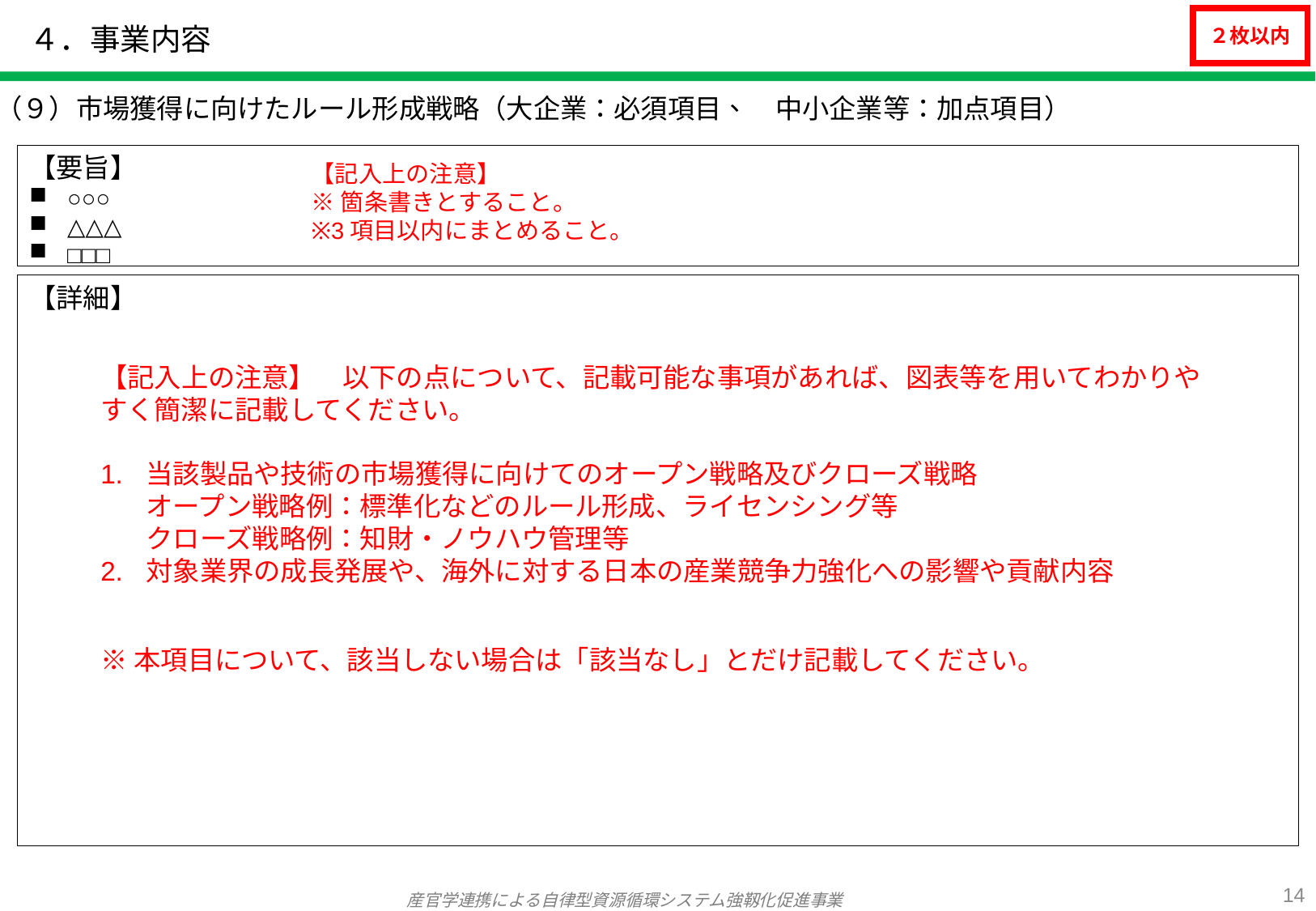

# ４．事業内容
２枚以内
（９）市場獲得に向けたルール形成戦略（大企業：必須項目、　中小企業等：加点項目）
【要旨】
○○○
△△△
□□□
【記入上の注意】
※箇条書きとすること。
※3項目以内にまとめること。
【詳細】
【記入上の注意】　以下の点について、記載可能な事項があれば、図表等を用いてわかりやすく簡潔に記載してください。

当該製品や技術の市場獲得に向けてのオープン戦略及びクローズ戦略
オープン戦略例：標準化などのルール形成、ライセンシング等
クローズ戦略例：知財・ノウハウ管理等
対象業界の成長発展や、海外に対する日本の産業競争力強化への影響や貢献内容

※本項目について、該当しない場合は「該当なし」とだけ記載してください。
14